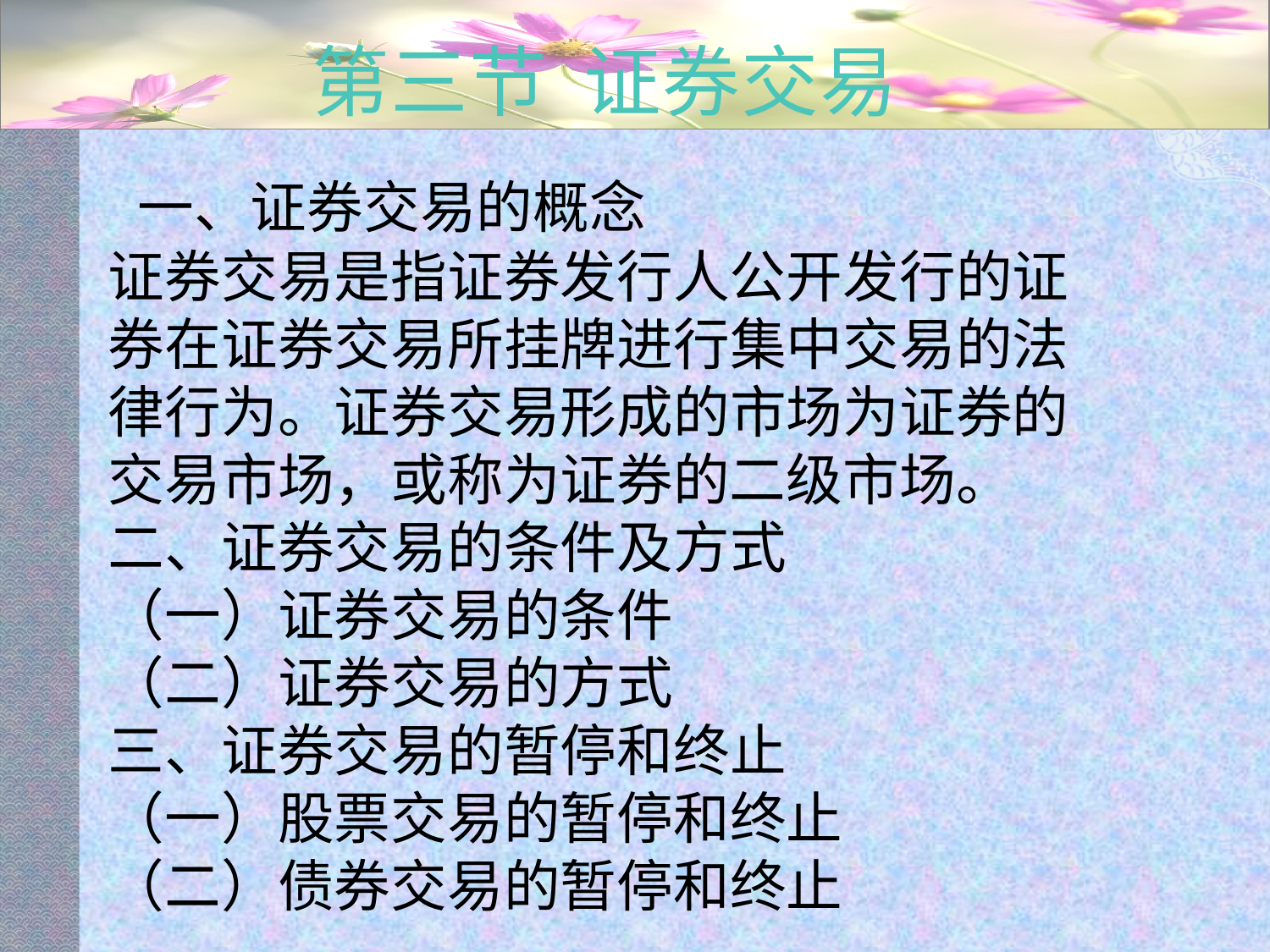

# 第三节  证券交易
 一、证券交易的概念
证券交易是指证券发行人公开发行的证券在证券交易所挂牌进行集中交易的法律行为。证券交易形成的市场为证券的交易市场，或称为证券的二级市场。
二、证券交易的条件及方式
（一）证券交易的条件
（二）证券交易的方式
三、证券交易的暂停和终止
（一）股票交易的暂停和终止
（二）债券交易的暂停和终止